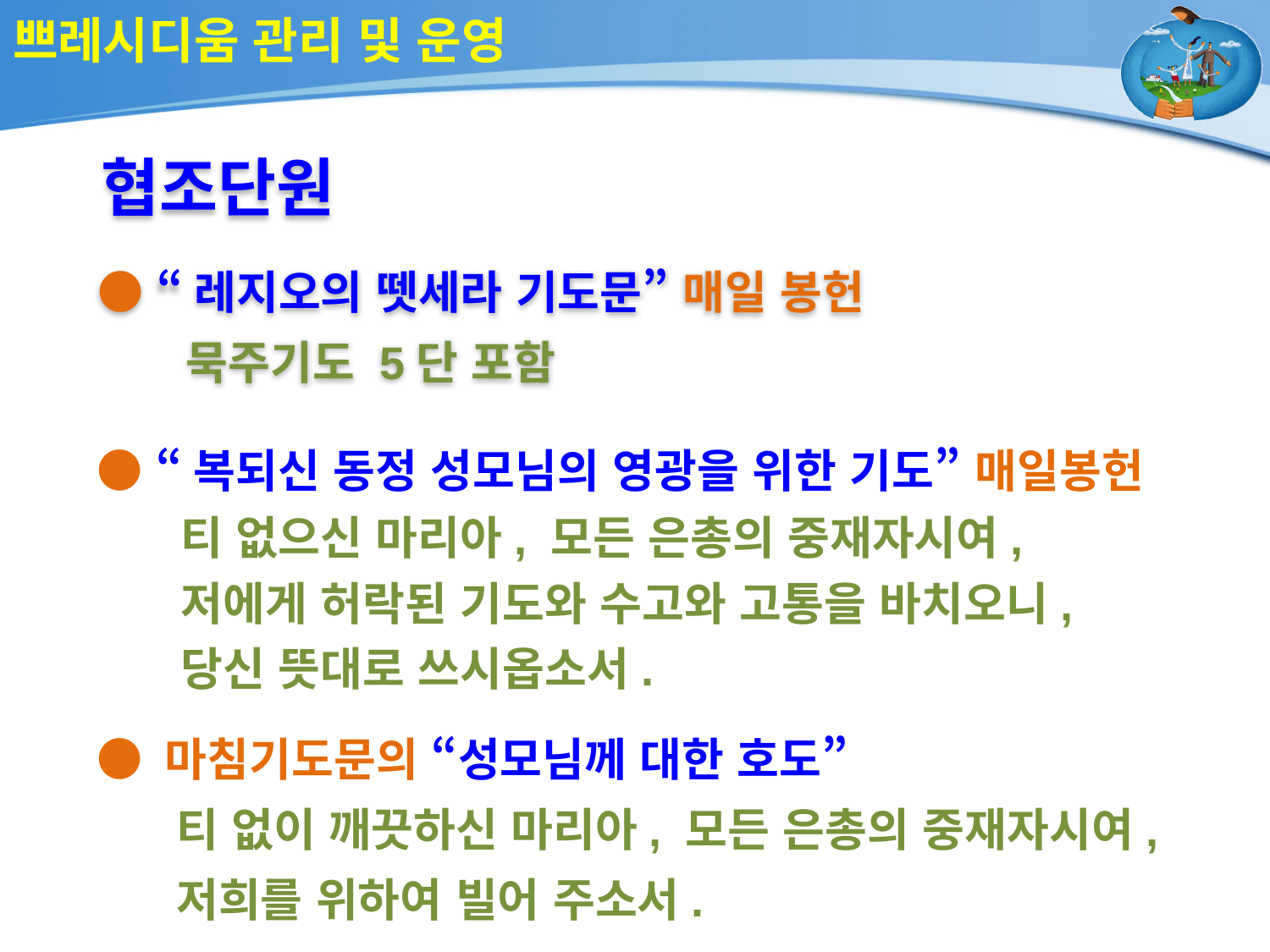

# 쁘레시디움 관리 및 운영
협조단원
● “레지오의 뗏세라 기도문” 매일 봉헌
      묵주기도 5단 포함
● “복되신 동정 성모님의 영광을 위한 기도” 매일봉헌
 티 없으신 마리아, 모든 은총의 중재자시여,
 저에게 허락된 기도와 수고와 고통을 바치오니,
 당신 뜻대로 쓰시옵소서.
● 마침기도문의 “성모님께 대한 호도”
 티 없이 깨끗하신 마리아, 모든 은총의 중재자시여,
 저희를 위하여 빌어 주소서.